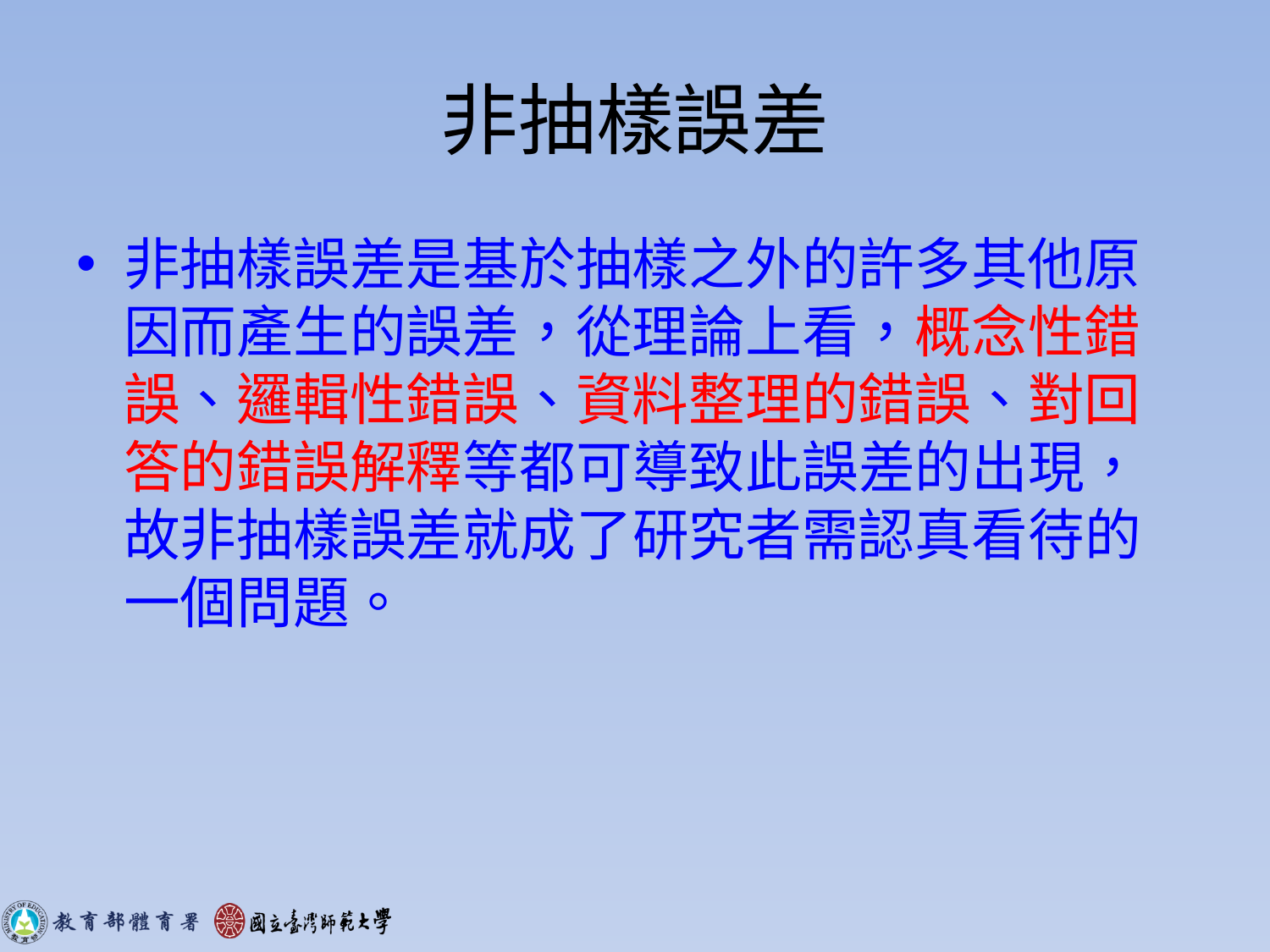

# 非抽樣誤差
非抽樣誤差是基於抽樣之外的許多其他原因而產生的誤差，從理論上看，概念性錯誤、邏輯性錯誤、資料整理的錯誤、對回答的錯誤解釋等都可導致此誤差的出現，故非抽樣誤差就成了研究者需認真看待的一個問題。